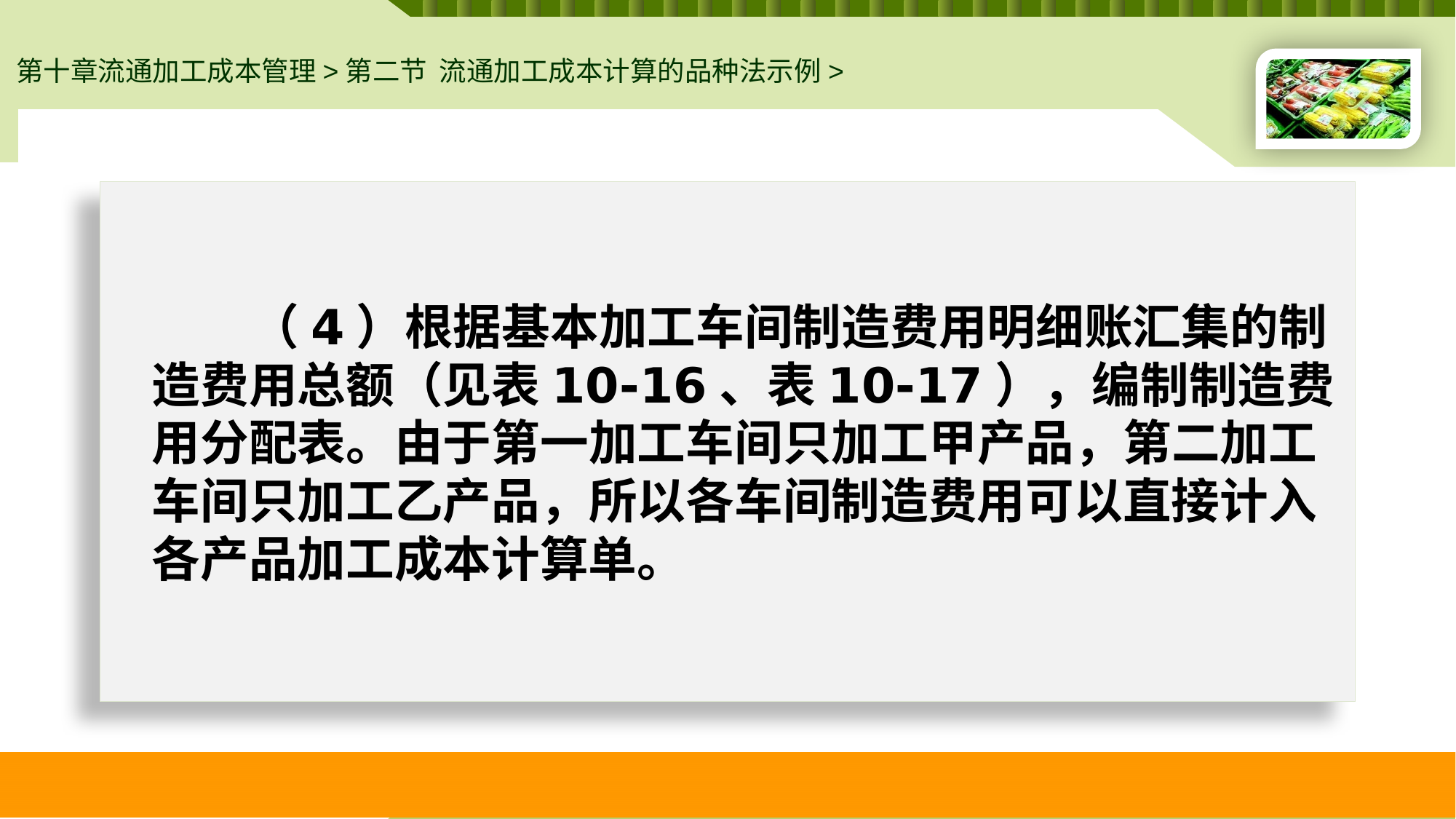

第十章流通加工成本管理>第二节  流通加工成本计算的品种法示例>
（4）根据基本加工车间制造费用明细账汇集的制造费用总额（见表10-16、表10-17），编制制造费用分配表。由于第一加工车间只加工甲产品，第二加工车间只加工乙产品，所以各车间制造费用可以直接计入各产品加工成本计算单。